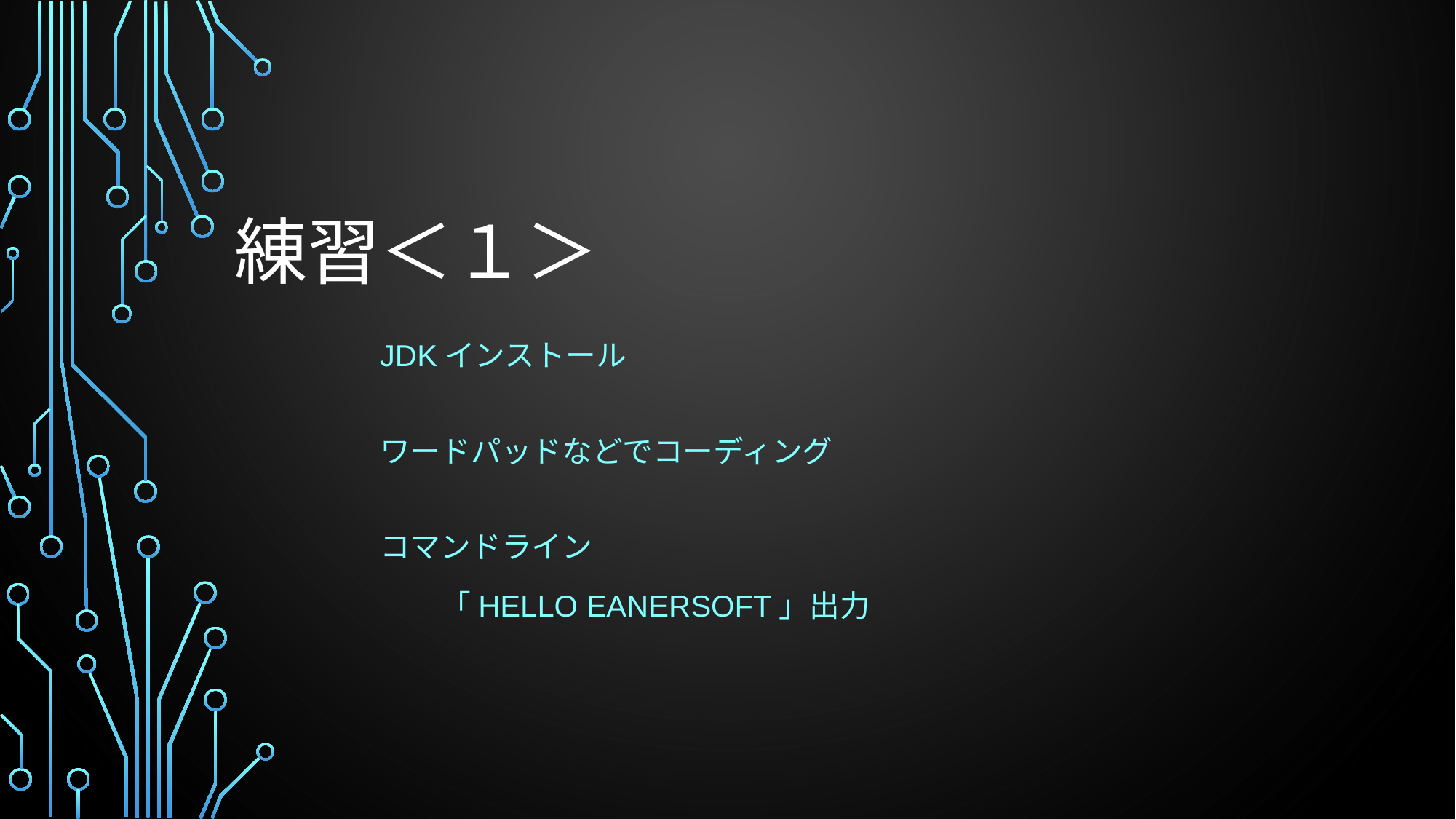

# 練習＜１＞
JDKインストール
ワードパッドなどでコーディング
コマンドライン
　　「Hello eanersoft」出力